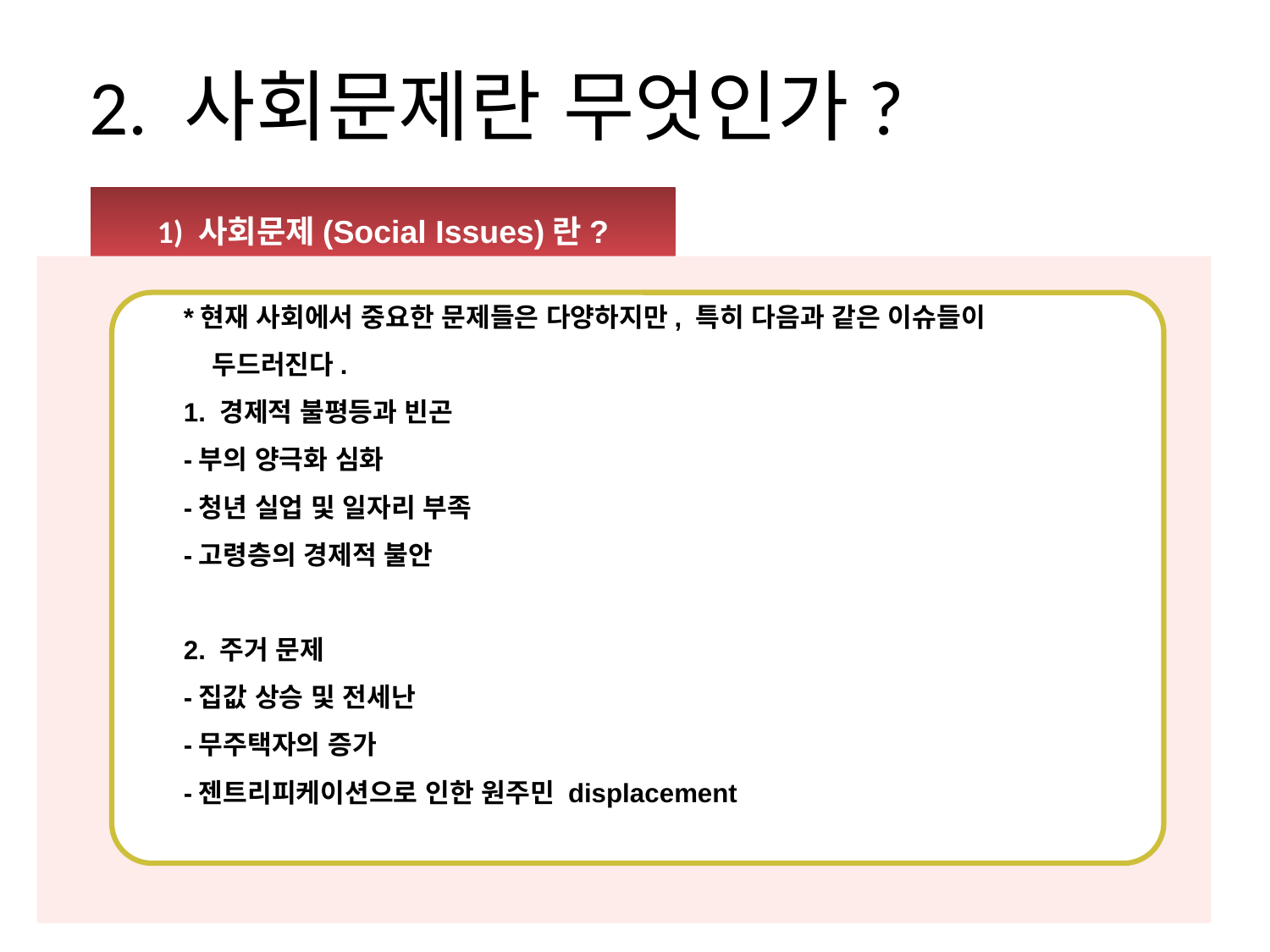

# 2. 사회문제란 무엇인가?
1) 사회문제(Social Issues)란?

*현재 사회에서 중요한 문제들은 다양하지만, 특히 다음과 같은 이슈들이
   두드러진다.
1. 경제적 불평등과 빈곤
-부의 양극화 심화
-청년 실업 및 일자리 부족
-고령층의 경제적 불안

2. 주거 문제
-집값 상승 및 전세난
-무주택자의 증가
-젠트리피케이션으로 인한 원주민 displacement